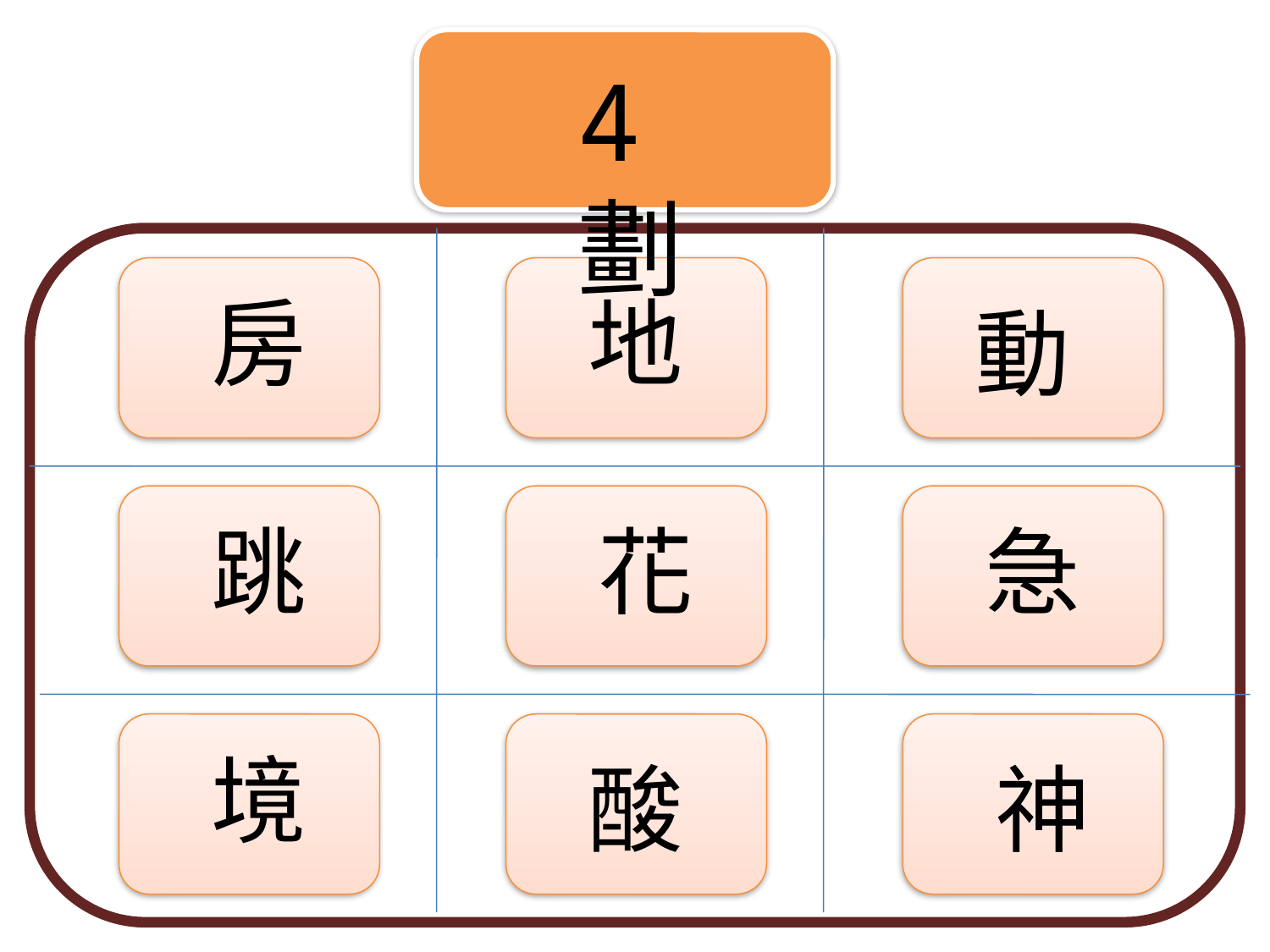

4劃

房
地
動

跳
花
急

境
酸
神